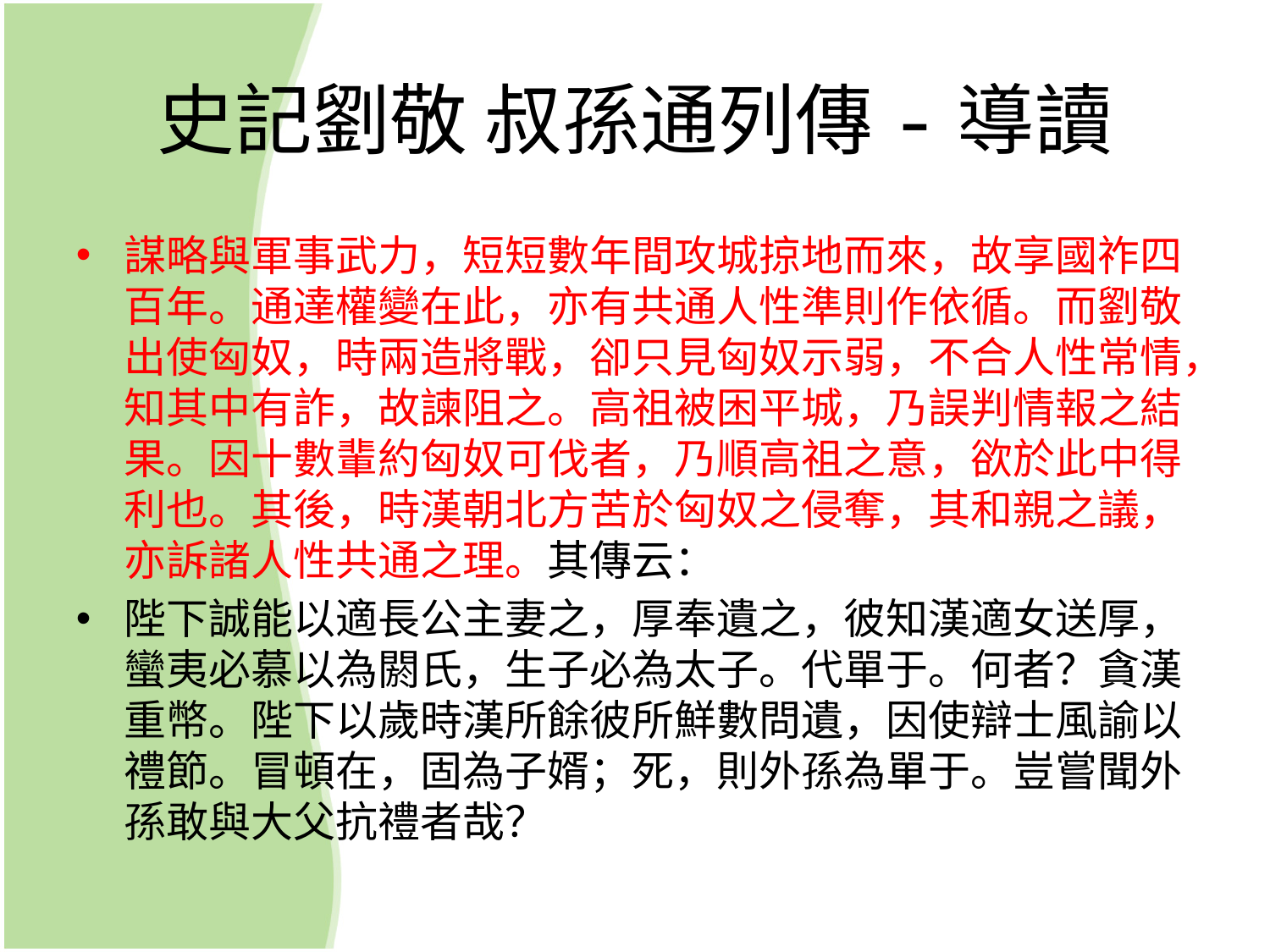

# 史記劉敬 叔孫通列傳-導讀
謀略與軍事武力，短短數年間攻城掠地而來，故享國祚四百年。通達權變在此，亦有共通人性準則作依循。而劉敬出使匈奴，時兩造將戰，卻只見匈奴示弱，不合人性常情，知其中有詐，故諫阻之。高祖被困平城，乃誤判情報之結果。因十數輩約匈奴可伐者，乃順高祖之意，欲於此中得利也。其後，時漢朝北方苦於匈奴之侵奪，其和親之議，亦訴諸人性共通之理。其傳云：
陛下誠能以適長公主妻之，厚奉遺之，彼知漢適女送厚，蠻夷必慕以為閼氏，生子必為太子。代單于。何者？貪漢重幣。陛下以歲時漢所餘彼所鮮數問遺，因使辯士風諭以禮節。冒頓在，固為子婿；死，則外孫為單于。豈嘗聞外孫敢與大父抗禮者哉？